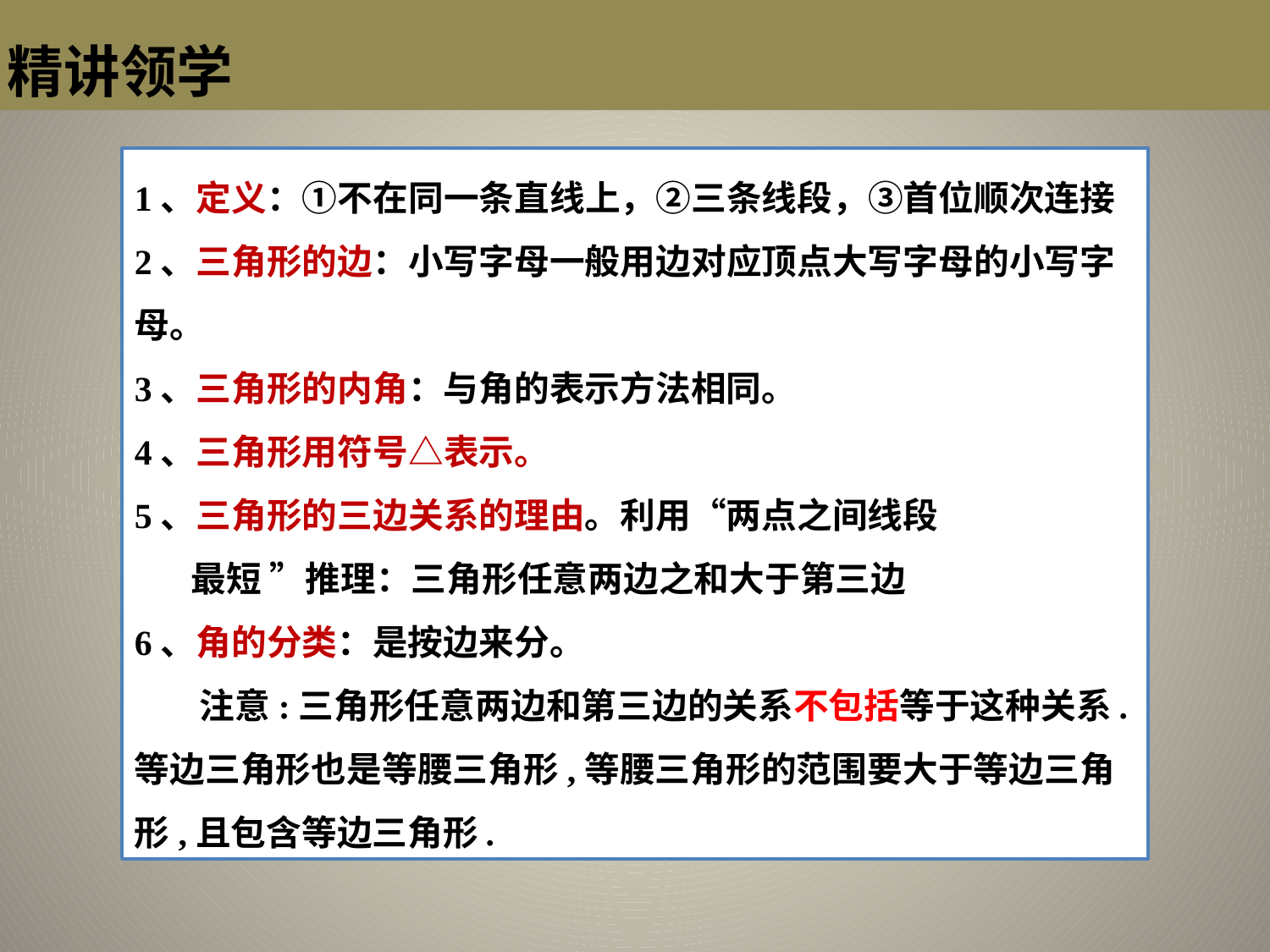

精讲领学：
精讲领学
1、定义：①不在同一条直线上，②三条线段，③首位顺次连接
2、三角形的边：小写字母一般用边对应顶点大写字母的小写字母。
3、三角形的内角：与角的表示方法相同。
4、三角形用符号△表示。
5、三角形的三边关系的理由。利用“两点之间线段
      最短 ”推理：三角形任意两边之和大于第三边
6、角的分类：是按边来分。
       注意:三角形任意两边和第三边的关系不包括等于这种关系.等边三角形也是等腰三角形,等腰三角形的范围要大于等边三角形,且包含等边三角形.